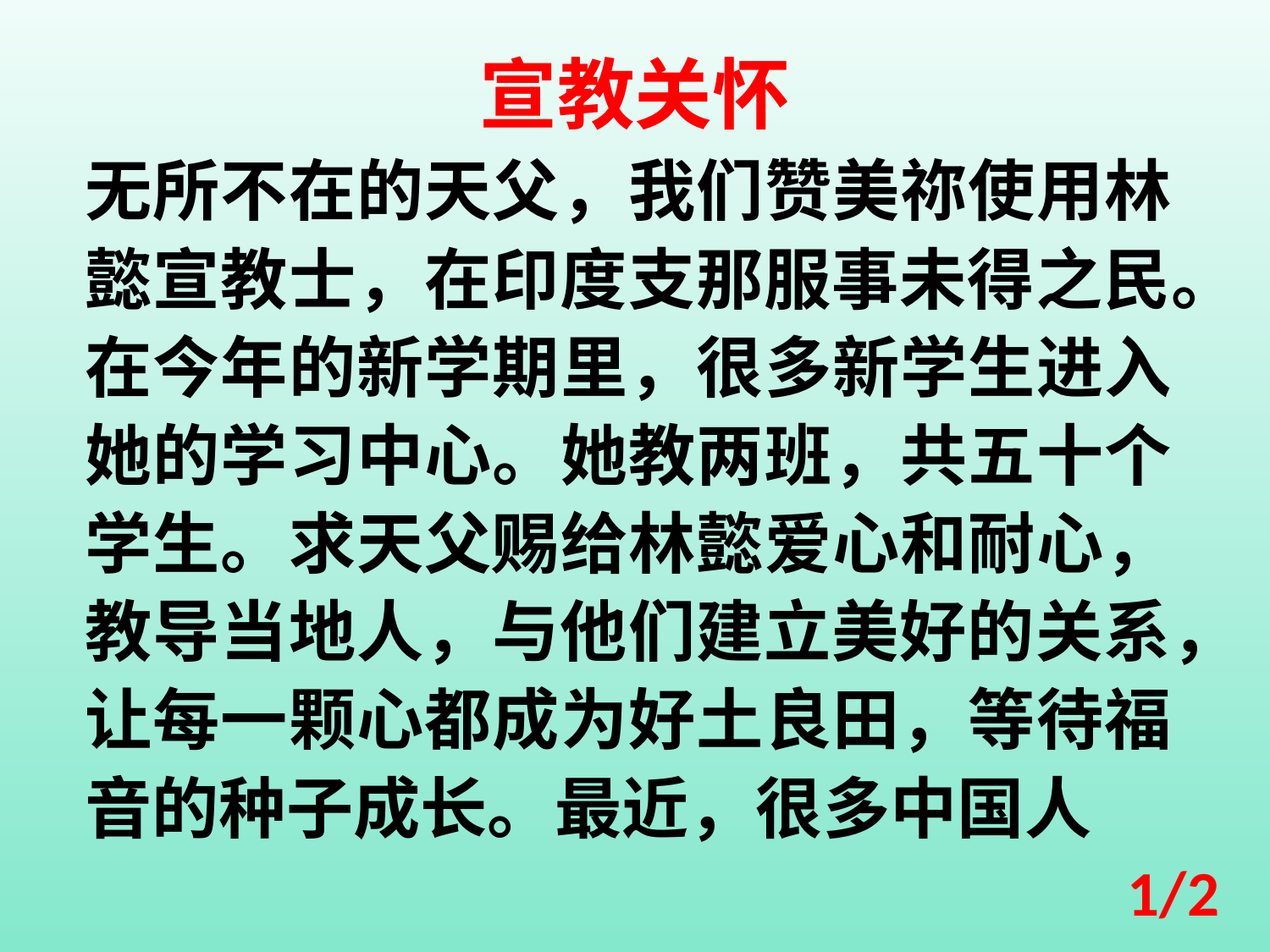

宣教关怀
无所不在的天父，我们赞美祢使用林懿宣教士，在印度支那服事未得之民。在今年的新学期里，很多新学生进入她的学习中心。她教两班，共五十个学生。求天父赐给林懿爱心和耐心，教导当地人，与他们建立美好的关系，让每一颗心都成为好土良田，等待福音的种子成长。最近，很多中国人
1/2